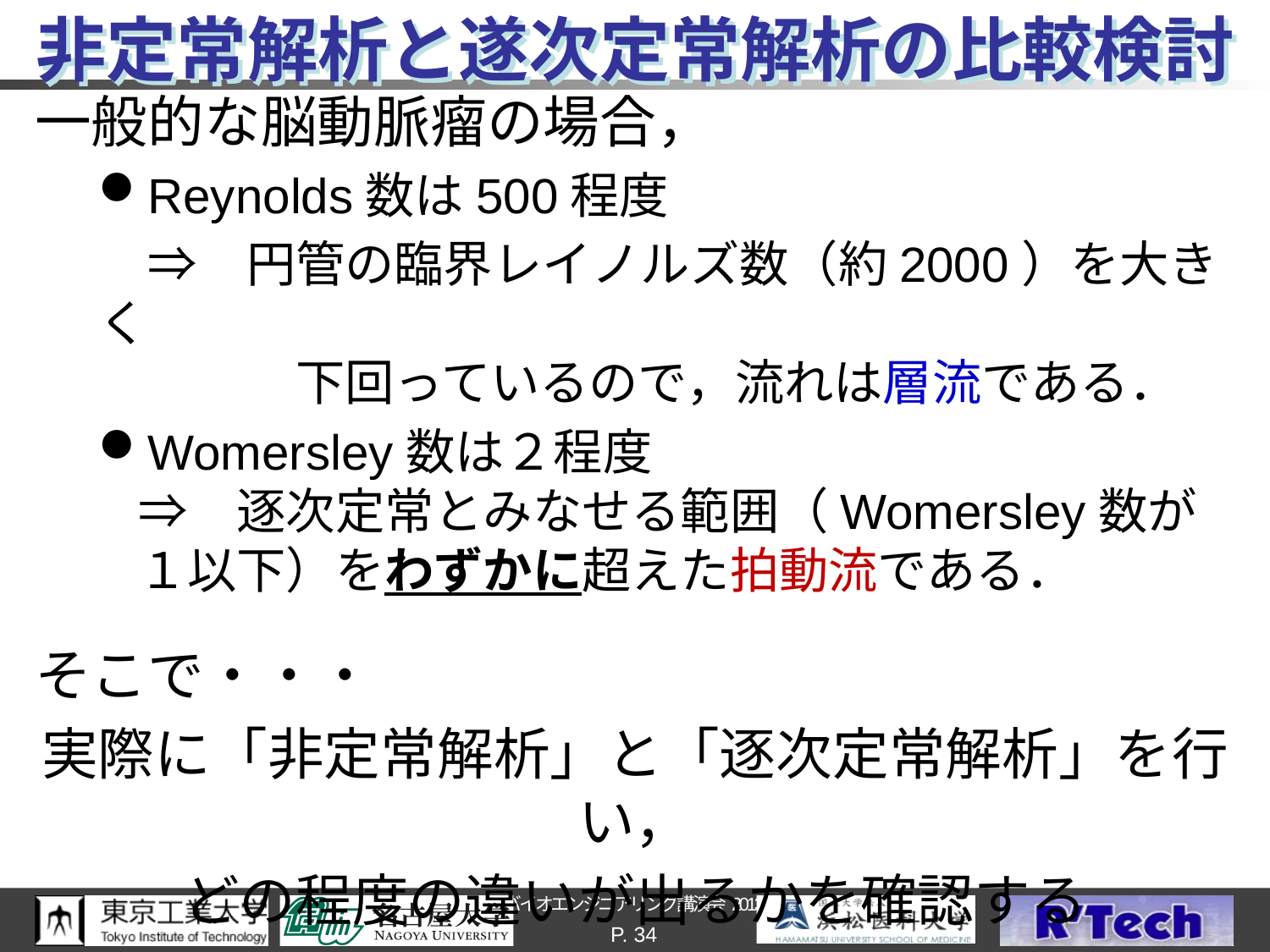

# 非定常解析と遂次定常解析の比較検討
一般的な脳動脈瘤の場合，
Reynolds数は500程度
　⇒　円管の臨界レイノルズ数（約2000）を大きく
　　　　下回っているので，流れは層流である．
Womersley数は２程度
⇒　逐次定常とみなせる範囲（Womersley数が
１以下）をわずかに超えた拍動流である．

そこで・・・
実際に「非定常解析」と「逐次定常解析」を行い，
どの程度の違いが出るかを確認する

P. 34